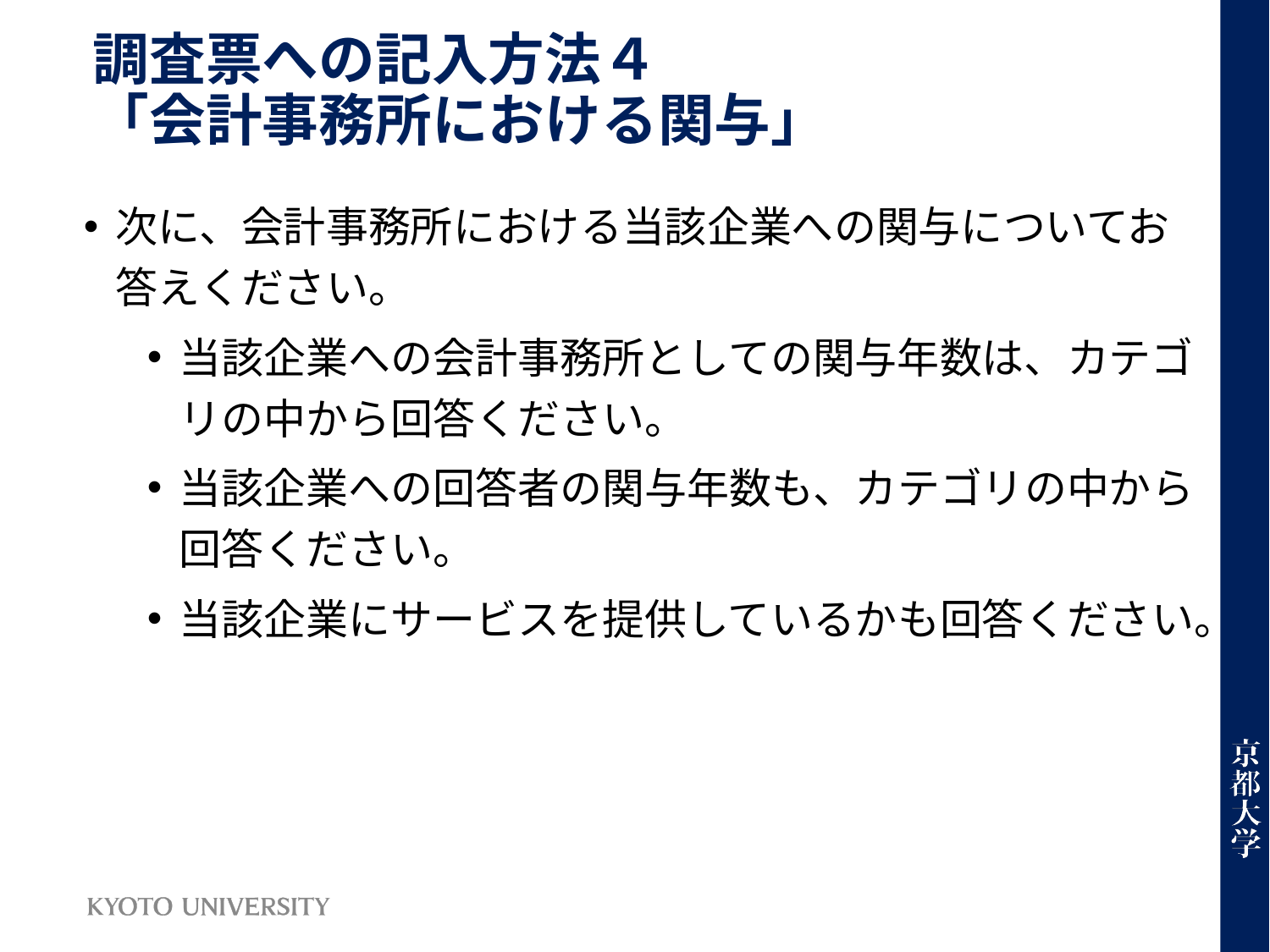

# 調査票への記入方法４ 「会計事務所における関与」
次に、会計事務所における当該企業への関与についてお答えください。
当該企業への会計事務所としての関与年数は、カテゴリの中から回答ください。
当該企業への回答者の関与年数も、カテゴリの中から回答ください。
当該企業にサービスを提供しているかも回答ください。